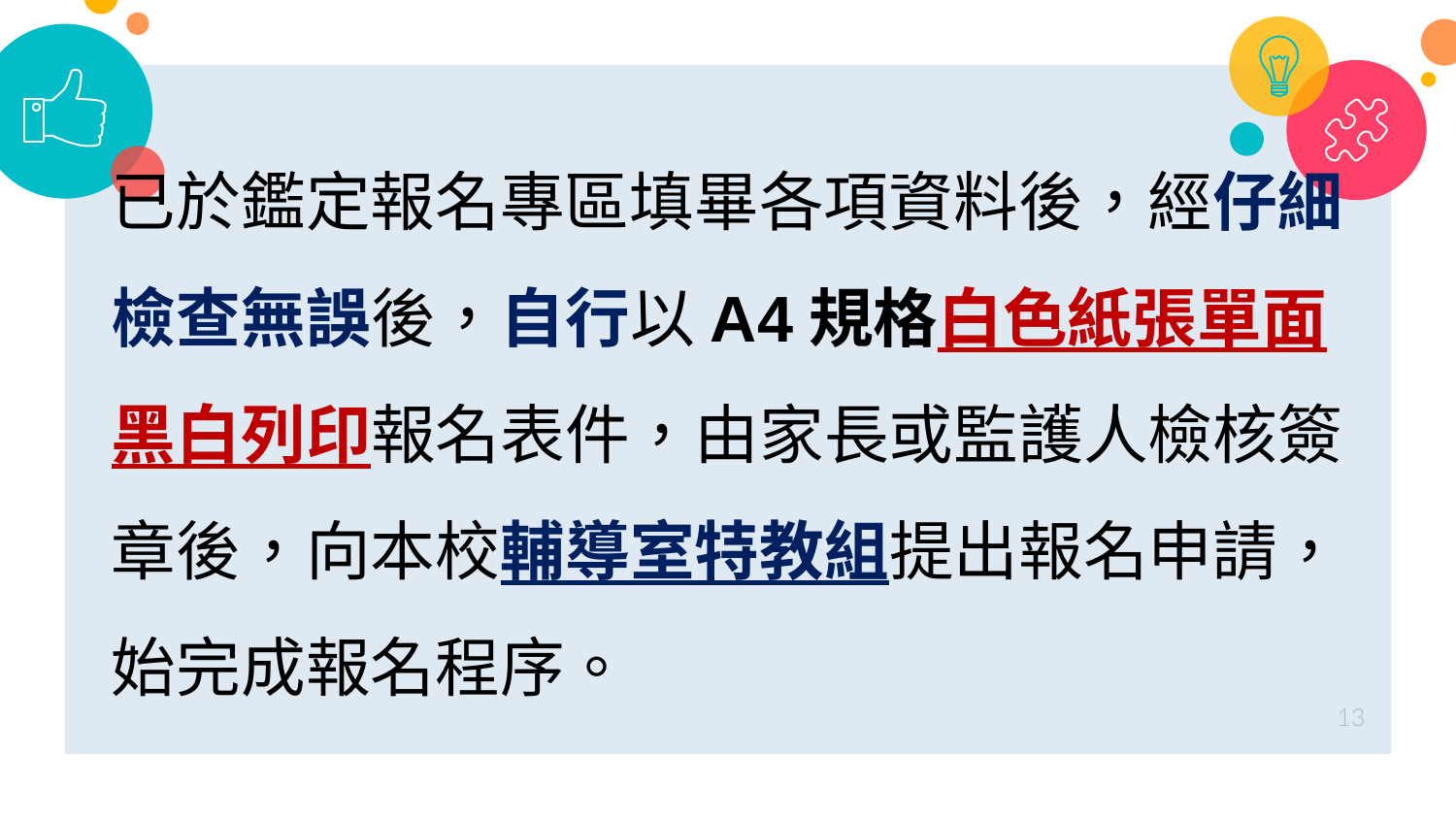

已於鑑定報名專區填畢各項資料後，經仔細檢查無誤後，自行以A4規格白色紙張單面黑白列印報名表件，由家長或監護人檢核簽章後，向本校輔導室特教組提出報名申請，始完成報名程序。
13